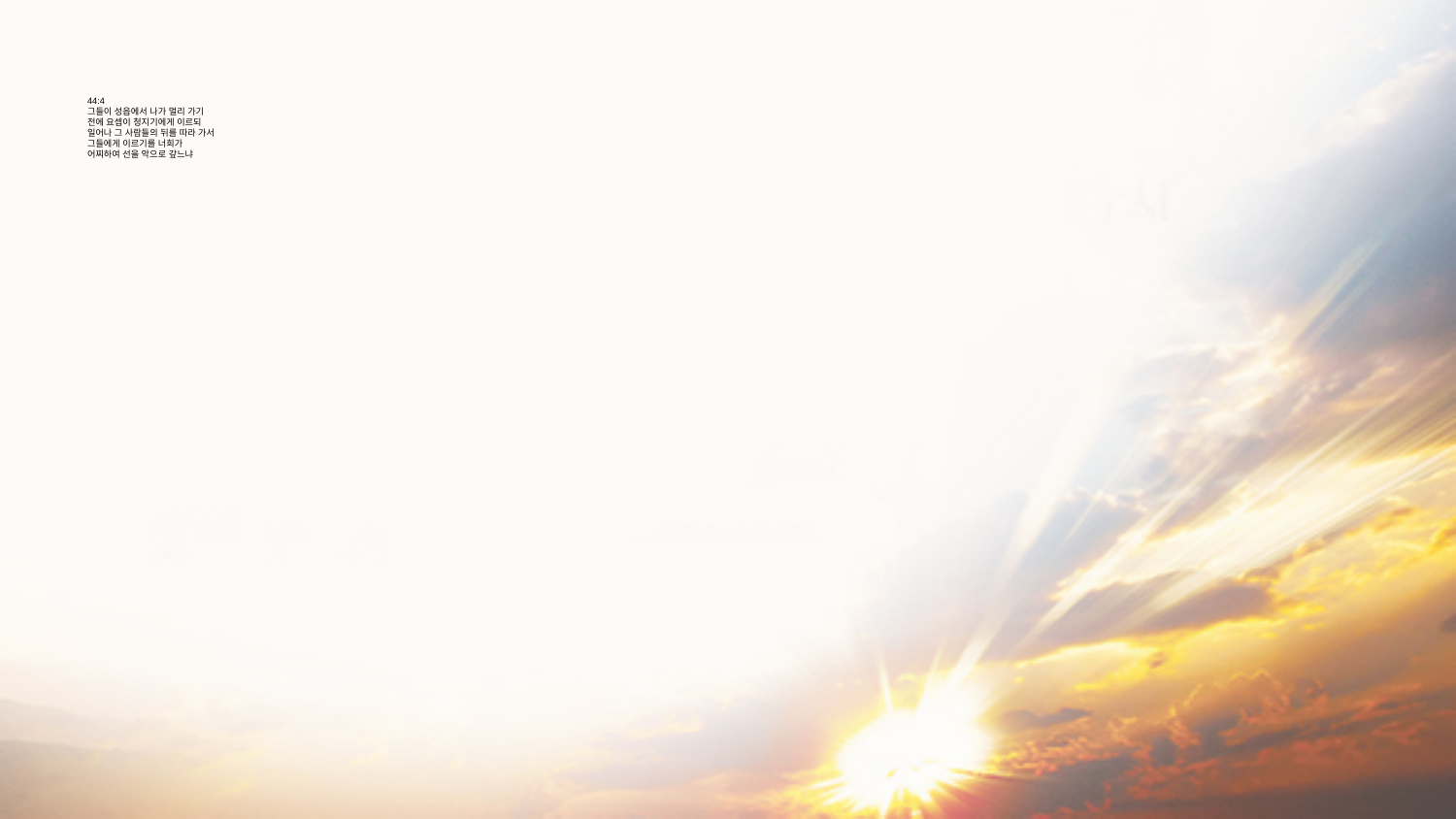

# 44:4 그들이 성읍에서 나가 멀리 가기 전에 요셉이 청지기에게 이르되 일어나 그 사람들의 뒤를 따라 가서 그들에게 이르기를 너희가 어찌하여 선을 악으로 갚느냐